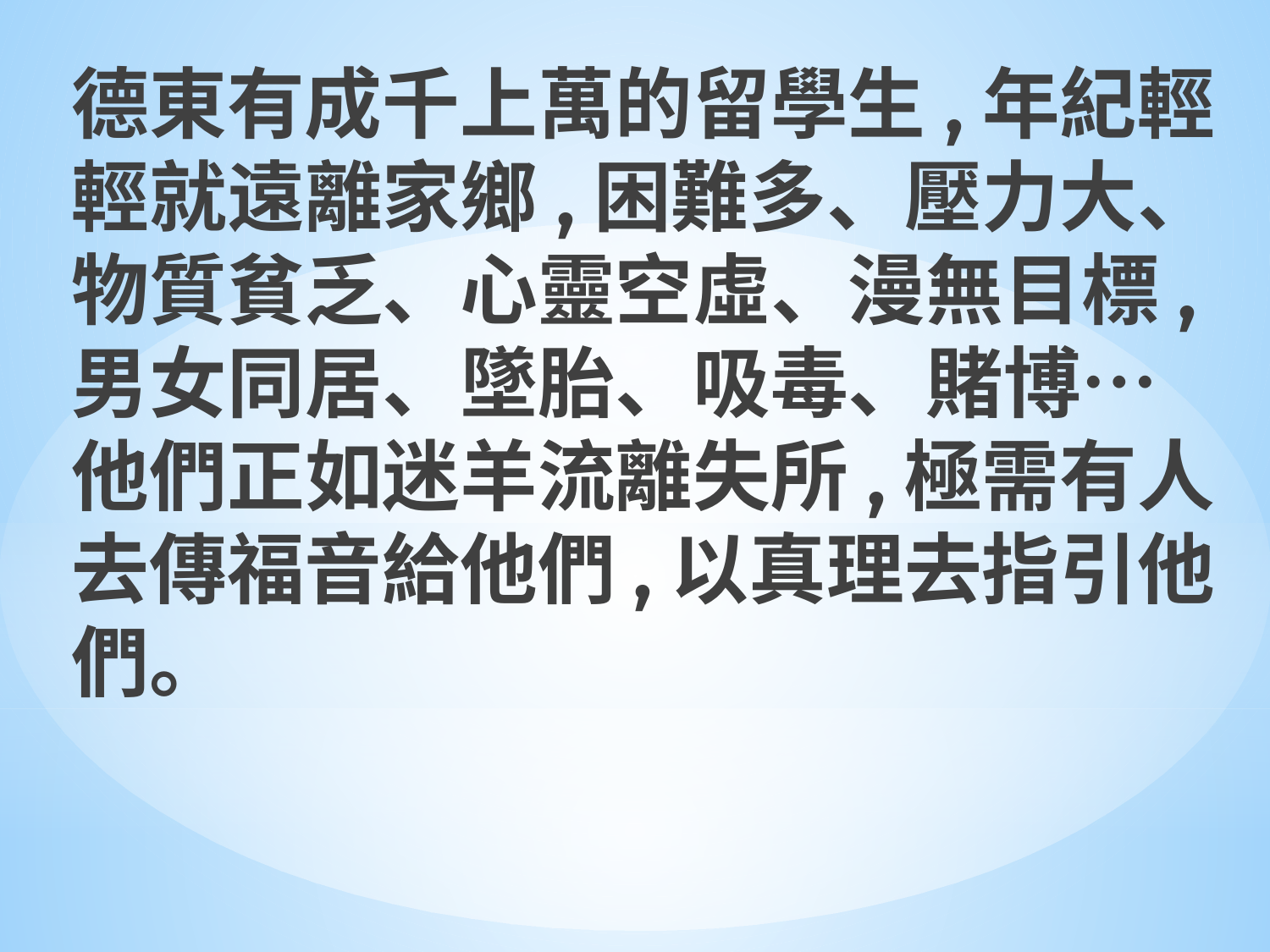

德東有成千上萬的留學生,年紀輕輕就遠離家鄉,困難多、壓力大、物質貧乏、心靈空虛、漫無目標,男女同居、墜胎、吸毒、賭博…他們正如迷羊流離失所,極需有人去傳福音給他們,以真理去指引他們。

#